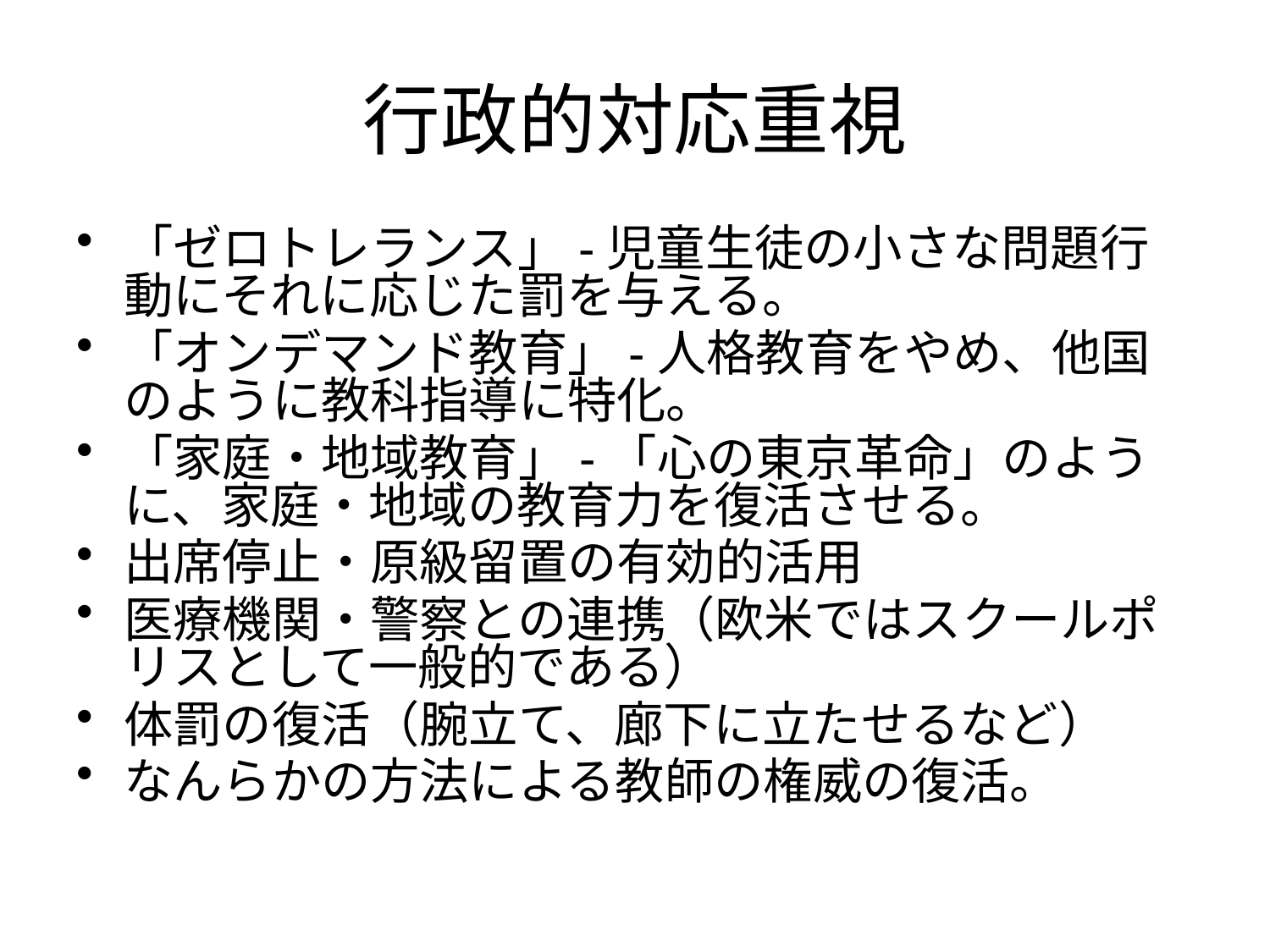

# 行政的対応重視
「ゼロトレランス」-児童生徒の小さな問題行動にそれに応じた罰を与える。
「オンデマンド教育」-人格教育をやめ、他国のように教科指導に特化。
「家庭・地域教育」-「心の東京革命」のように、家庭・地域の教育力を復活させる。
出席停止・原級留置の有効的活用
医療機関・警察との連携（欧米ではスクールポリスとして一般的である）
体罰の復活（腕立て、廊下に立たせるなど）
なんらかの方法による教師の権威の復活。